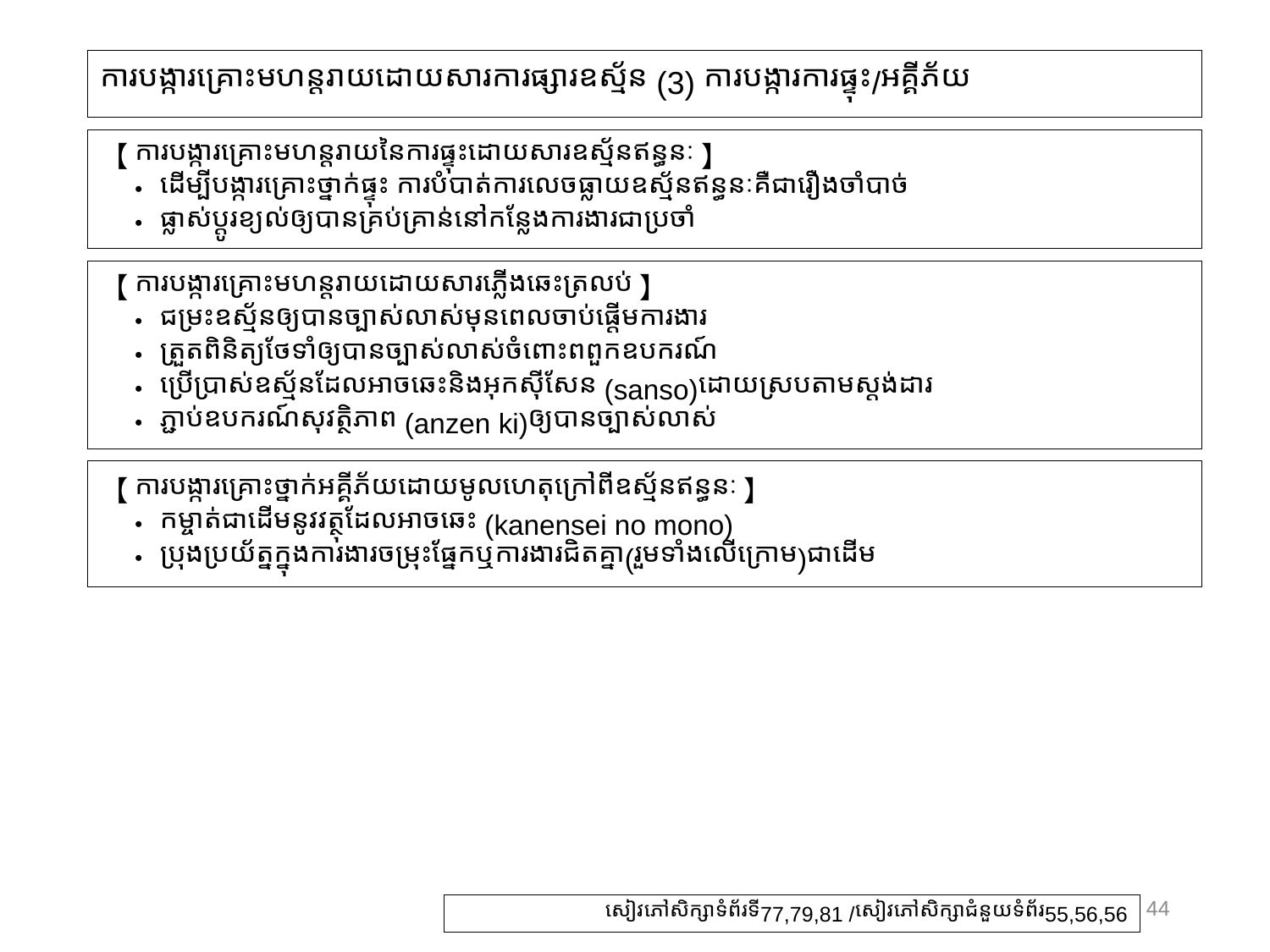

# ការបង្ការគ្រោះមហន្តរាយដោយសារការផ្សារឧស្ម័ន (3) ការបង្ការការផ្ទុះ/អគ្គីភ័យ
【ការបង្ការគ្រោះមហន្តរាយនៃការផ្ទុះដោយសារឧស្ម័នឥន្ធនៈ】
・ដើម្បីបង្ការគ្រោះថ្នាក់ផ្ទុះ ការបំបាត់ការលេចធ្លាយឧស្ម័នឥន្ធនៈគឺជារឿងចាំបាច់
・ផ្លាស់ប្តូរខ្យល់ឲ្យបានគ្រប់គ្រាន់នៅកន្លែងការងារជាប្រចាំ
【ការបង្ការគ្រោះមហន្តរាយដោយសារភ្លើងឆេះត្រលប់】
・ជម្រះឧស្ម័នឲ្យបានច្បាស់លាស់មុនពេលចាប់ផ្តើមការងារ
・ត្រួតពិនិត្យថែទាំឲ្យបានច្បាស់លាស់ចំពោះពពួកឧបករណ៍
・ប្រើប្រាស់ឧស្ម័នដែលអាចឆេះនិងអុកស៊ីសែន​ (sanso)ដោយស្របតាមស្តង់ដារ
・ភ្ជាប់ឧបករណ៍សុវត្ថិភាព​ (anzen ki)ឲ្យបានច្បាស់លាស់
【ការបង្ការគ្រោះថ្នាក់អគ្គីភ័យដោយមូលហេតុក្រៅពីឧស្ម័នឥន្ធនៈ】
・កម្ចាត់ជាដើមនូវវត្ថុដែលអាចឆេះ (kanensei no mono)
・ប្រុងប្រយ័ត្នក្នុងការងារចម្រុះផ្នែកឬការងារជិតគ្នា(រួមទាំងលើក្រោម)ជាដើម
44
សៀវភៅសិក្សាទំព័រទី77,79,81 /សៀវភៅសិក្សាជំនួយទំព័រ55,56,56